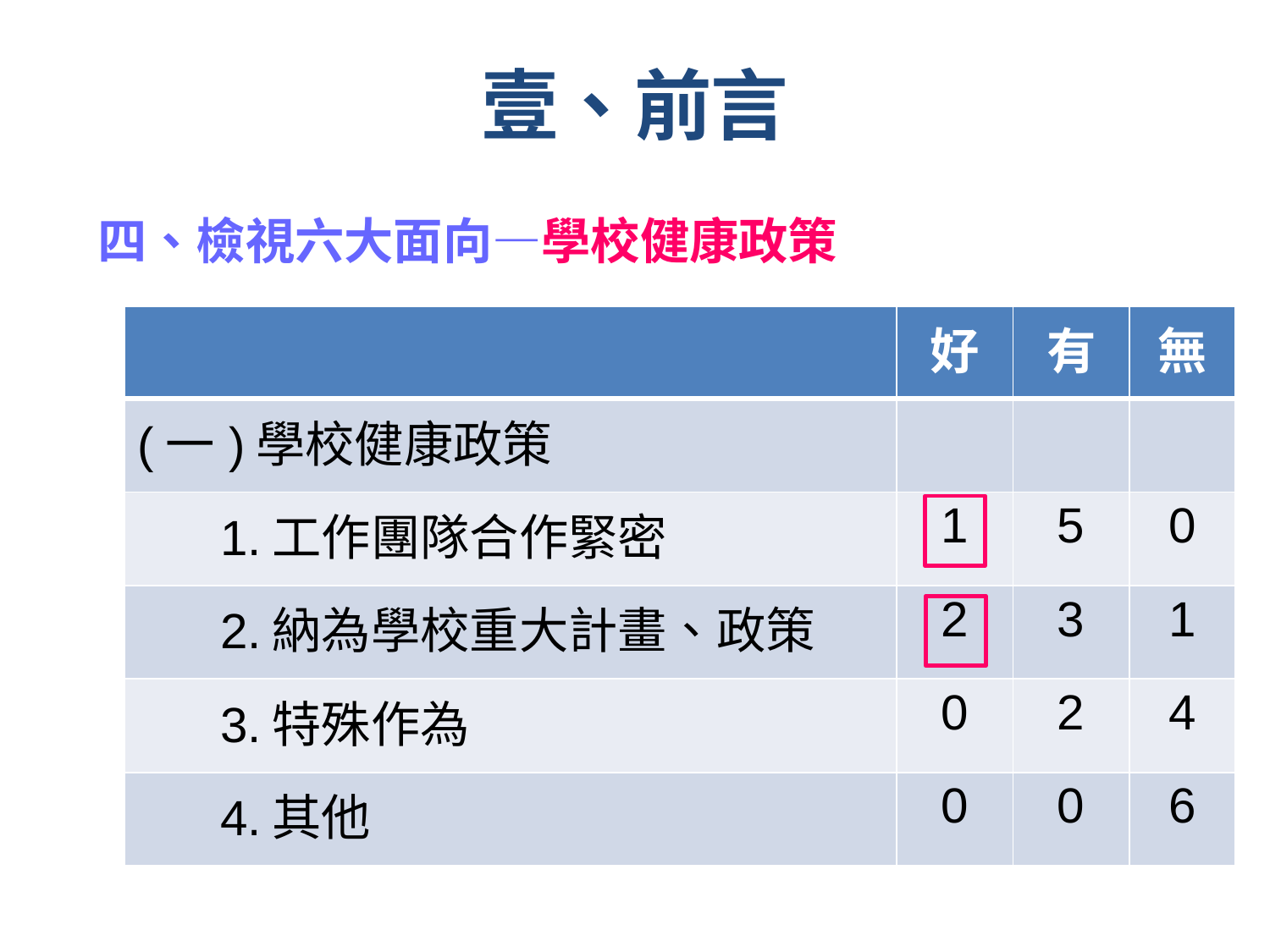

# 壹、前言
四、檢視六大面向—學校健康政策

|  | 好 | 有 | 無 |
| --- | --- | --- | --- |
| (一)學校健康政策 |  |  |  |
| 1.工作團隊合作緊密 | 1 | 5 | 0 |
| 2.納為學校重大計畫、政策 | 2 | 3 | 1 |
| 3.特殊作為 | 0 | 2 | 4 |
| 4.其他 | 0 | 0 | 6 |